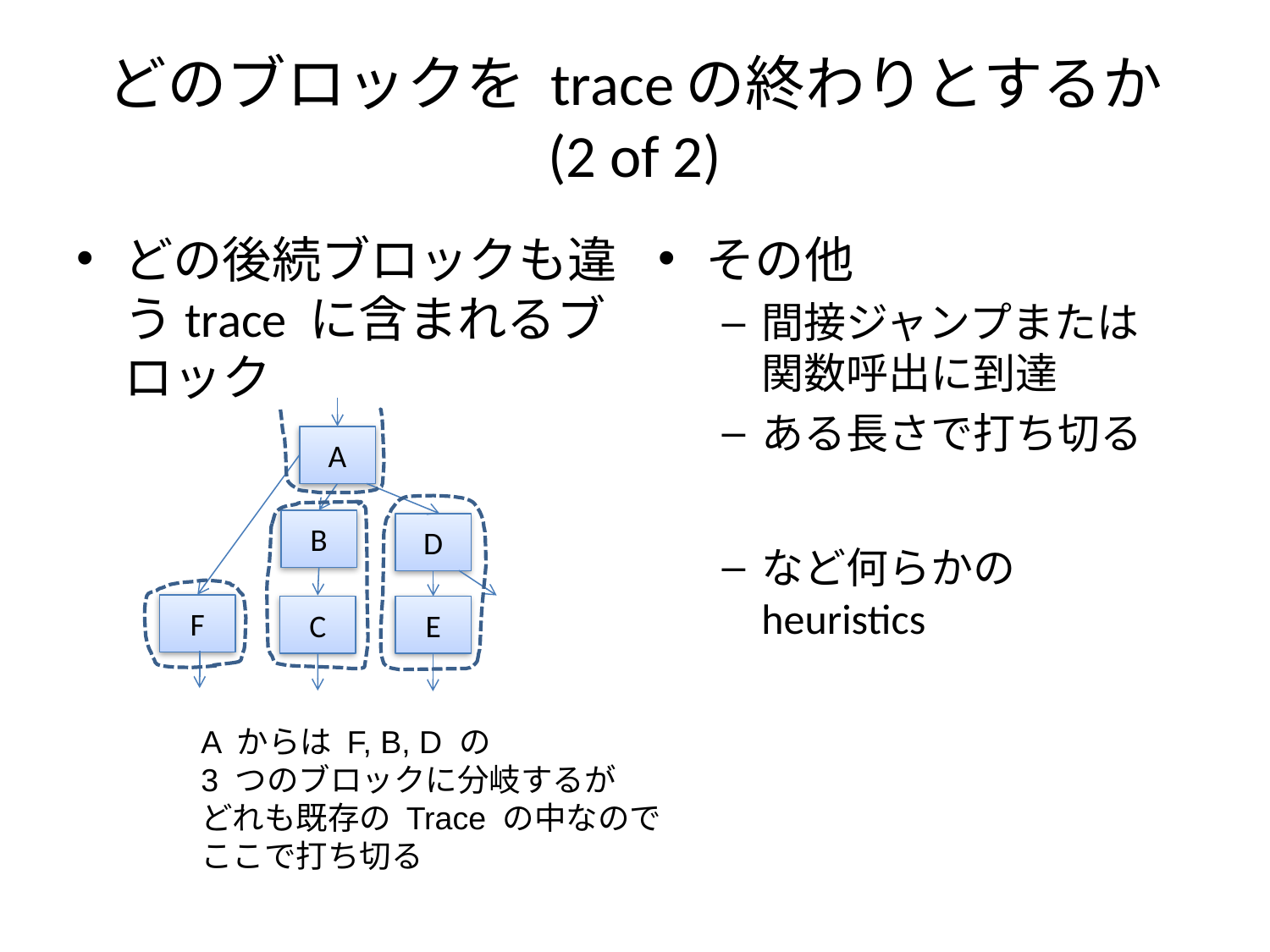

# どのブロックを traceの終わりとするか (2 of 2)
どの後続ブロックも違うtrace に含まれるブロック

その他
間接ジャンプまたは
関数呼出に到達
ある長さで打ち切る

など何らかの heuristics

A

B
D

F
C
E
A からは F, B, D の
3 つのブロックに分岐するが
どれも既存の Trace の中なので
ここで打ち切る